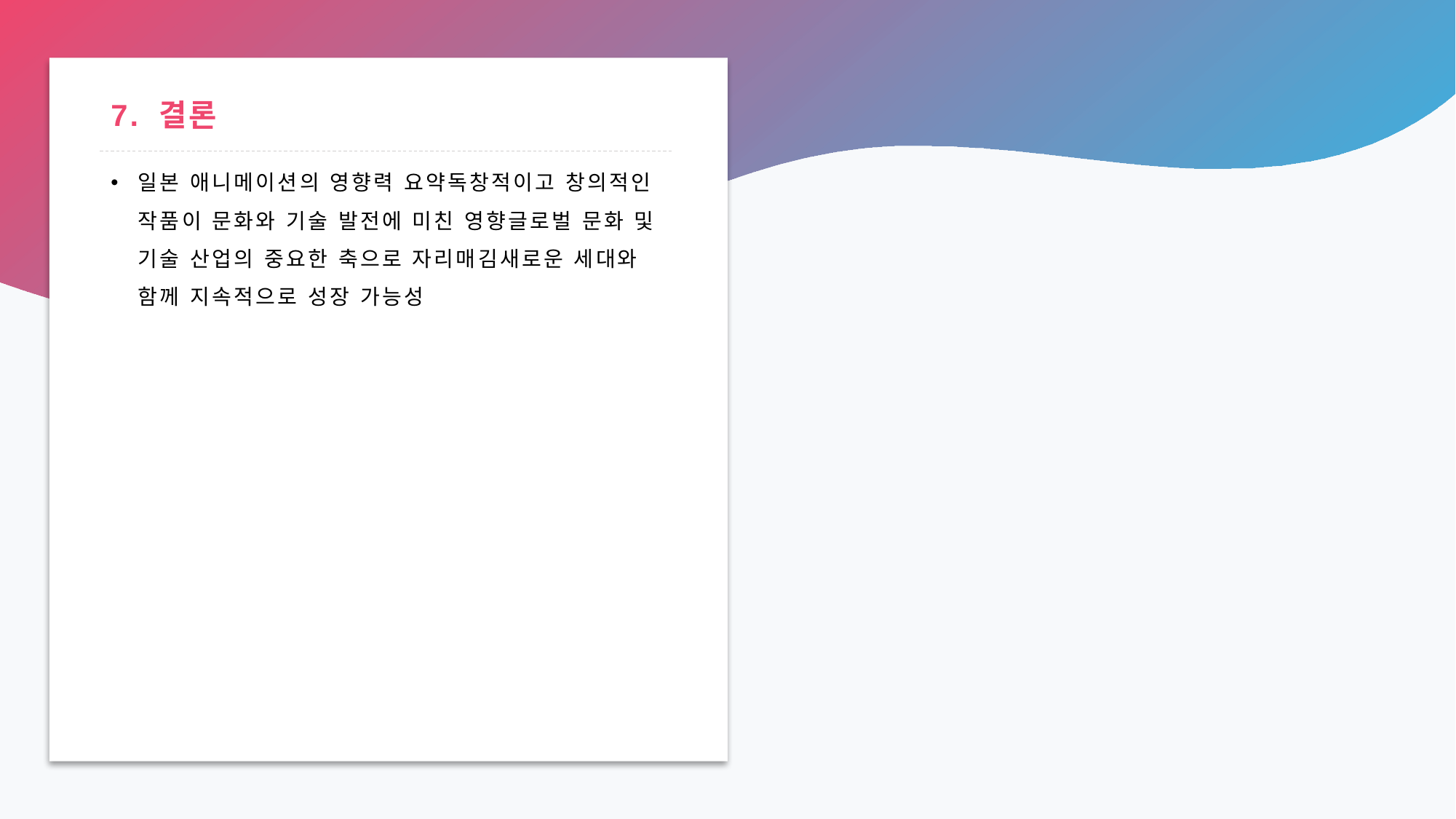

# 7. 결론
일본 애니메이션의 영향력 요약독창적이고 창의적인 작품이 문화와 기술 발전에 미친 영향글로벌 문화 및 기술 산업의 중요한 축으로 자리매김새로운 세대와 함께 지속적으로 성장 가능성